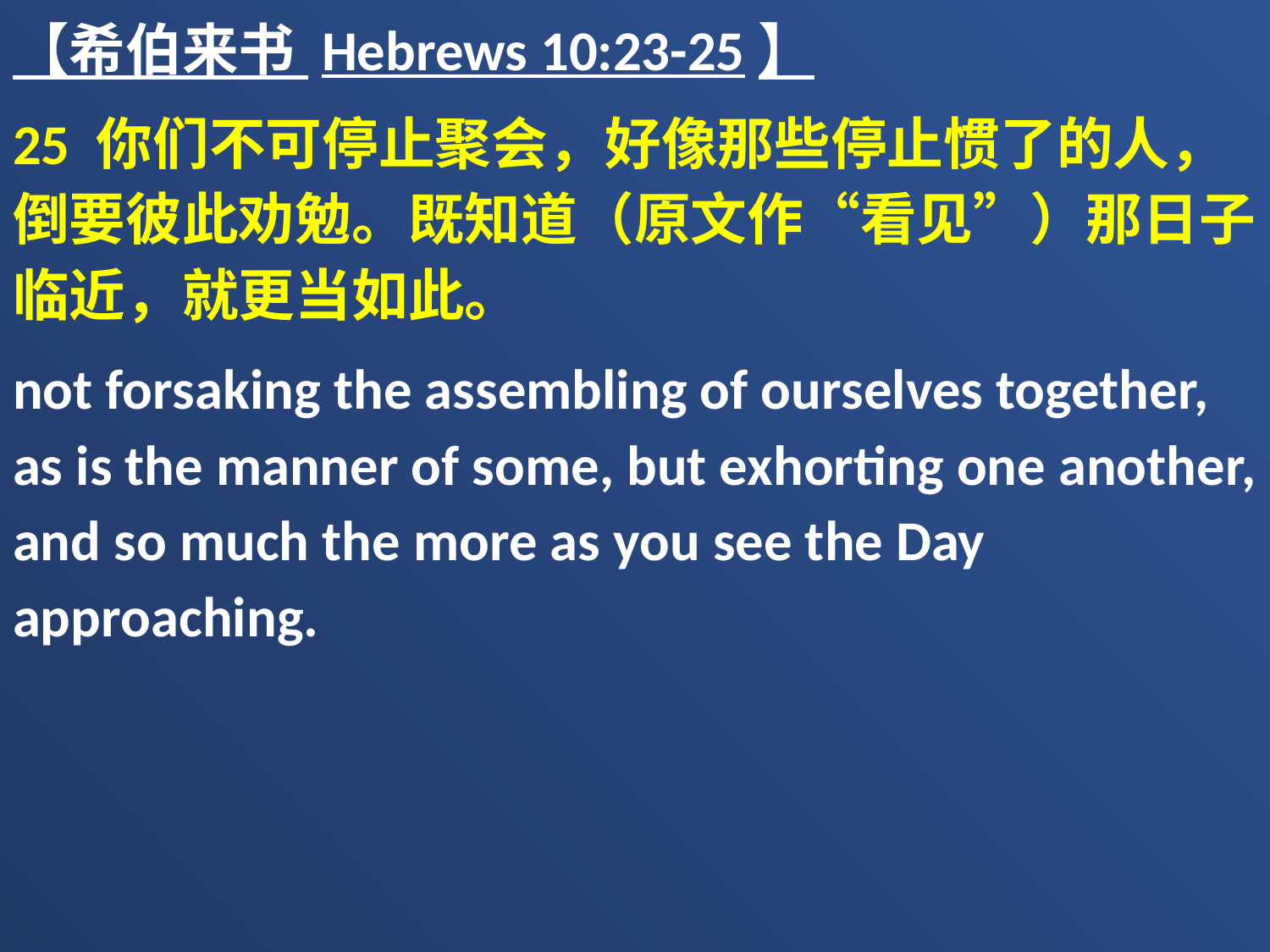

【希伯来书 Hebrews 10:23-25】
25 你们不可停止聚会，好像那些停止惯了的人，倒要彼此劝勉。既知道（原文作“看见”）那日子临近，就更当如此。
not forsaking the assembling of ourselves together, as is the manner of some, but exhorting one another, and so much the more as you see the Day approaching.